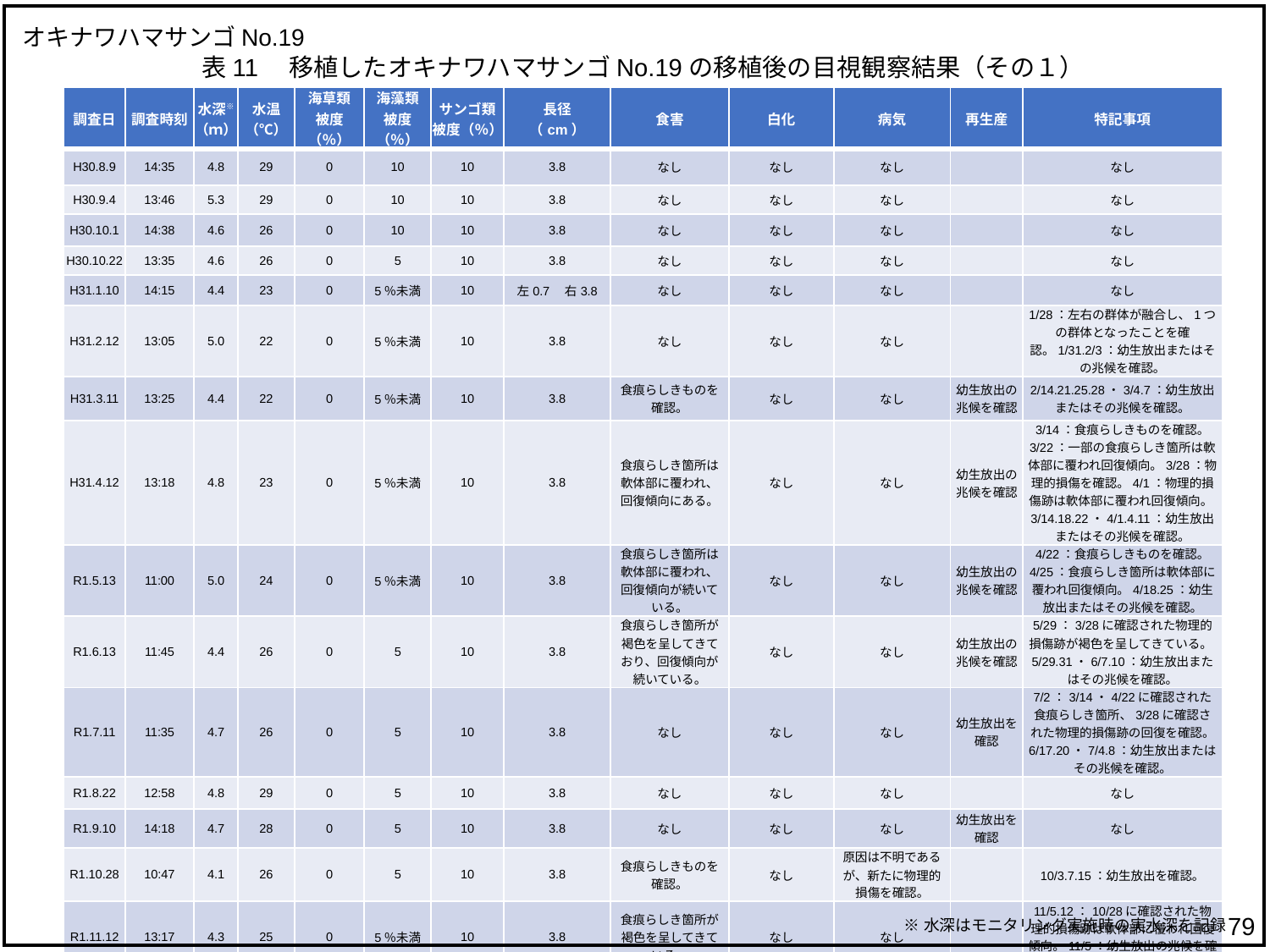

オキナワハマサンゴNo.19
表11　移植したオキナワハマサンゴNo.19の移植後の目視観察結果（その１）
| 調査日 | 調査時刻 | 水深※ （ｍ） | 水温 （℃） | 海草類 被度（％） | 海藻類 被度（％） | サンゴ類 被度（％） | 長径 （cm） | 食害 | 白化 | 病気 | 再生産 | 特記事項 |
| --- | --- | --- | --- | --- | --- | --- | --- | --- | --- | --- | --- | --- |
| H30.8.9 | 14:35 | 4.8 | 29 | 0 | 10 | 10 | 3.8 | なし | なし | なし |  | なし |
| H30.9.4 | 13:46 | 5.3 | 29 | 0 | 10 | 10 | 3.8 | なし | なし | なし |  | なし |
| H30.10.1 | 14:38 | 4.6 | 26 | 0 | 10 | 10 | 3.8 | なし | なし | なし |  | なし |
| H30.10.22 | 13:35 | 4.6 | 26 | 0 | 5 | 10 | 3.8 | なし | なし | なし |  | なし |
| H31.1.10 | 14:15 | 4.4 | 23 | 0 | 5％未満 | 10 | 左0.7　右3.8 | なし | なし | なし |  | なし |
| H31.2.12 | 13:05 | 5.0 | 22 | 0 | 5％未満 | 10 | 3.8 | なし | なし | なし |  | 1/28：左右の群体が融合し、1つの群体となったことを確認。1/31.2/3：幼生放出またはその兆候を確認。 |
| H31.3.11 | 13:25 | 4.4 | 22 | 0 | 5％未満 | 10 | 3.8 | 食痕らしきものを確認。 | なし | なし | 幼生放出の兆候を確認 | 2/14.21.25.28・3/4.7：幼生放出またはその兆候を確認。 |
| H31.4.12 | 13:18 | 4.8 | 23 | 0 | 5％未満 | 10 | 3.8 | 食痕らしき箇所は軟体部に覆われ、回復傾向にある。 | なし | なし | 幼生放出の兆候を確認 | 3/14：食痕らしきものを確認。 3/22：一部の食痕らしき箇所は軟体部に覆われ回復傾向。3/28：物理的損傷を確認。4/1：物理的損傷跡は軟体部に覆われ回復傾向。3/14.18.22・4/1.4.11：幼生放出またはその兆候を確認。 |
| R1.5.13 | 11:00 | 5.0 | 24 | 0 | 5％未満 | 10 | 3.8 | 食痕らしき箇所は軟体部に覆われ、回復傾向が続いている。 | なし | なし | 幼生放出の兆候を確認 | 4/22：食痕らしきものを確認。 4/25：食痕らしき箇所は軟体部に覆われ回復傾向。4/18.25：幼生放出またはその兆候を確認。 |
| R1.6.13 | 11:45 | 4.4 | 26 | 0 | 5 | 10 | 3.8 | 食痕らしき箇所が褐色を呈してきており、回復傾向が続いている。 | なし | なし | 幼生放出の兆候を確認 | 5/29：3/28に確認された物理的損傷跡が褐色を呈してきている。5/29.31・6/7.10：幼生放出またはその兆候を確認。 |
| R1.7.11 | 11:35 | 4.7 | 26 | 0 | 5 | 10 | 3.8 | なし | なし | なし | 幼生放出を 確認 | 7/2：3/14・4/22に確認された食痕らしき箇所、3/28に確認された物理的損傷跡の回復を確認。 6/17.20・7/4.8：幼生放出またはその兆候を確認。 |
| R1.8.22 | 12:58 | 4.8 | 29 | 0 | 5 | 10 | 3.8 | なし | なし | なし |  | なし |
| R1.9.10 | 14:18 | 4.7 | 28 | 0 | 5 | 10 | 3.8 | なし | なし | なし | 幼生放出を 確認 | なし |
| R1.10.28 | 10:47 | 4.1 | 26 | 0 | 5 | 10 | 3.8 | 食痕らしきものを確認。 | なし | 原因は不明であるが、新たに物理的損傷を確認。 |  | 10/3.7.15：幼生放出を確認。 |
| R1.11.12 | 13:17 | 4.3 | 25 | 0 | 5％未満 | 10 | 3.8 | 食痕らしき箇所が褐色を呈してきている。 | なし | なし |  | 11/5.12：10/28に確認された物理的損傷跡は軟体部に覆われ回復傾向。11/5：幼生放出の兆候を確認。 |
79
※水深はモニタリング実施時の実水深を記録